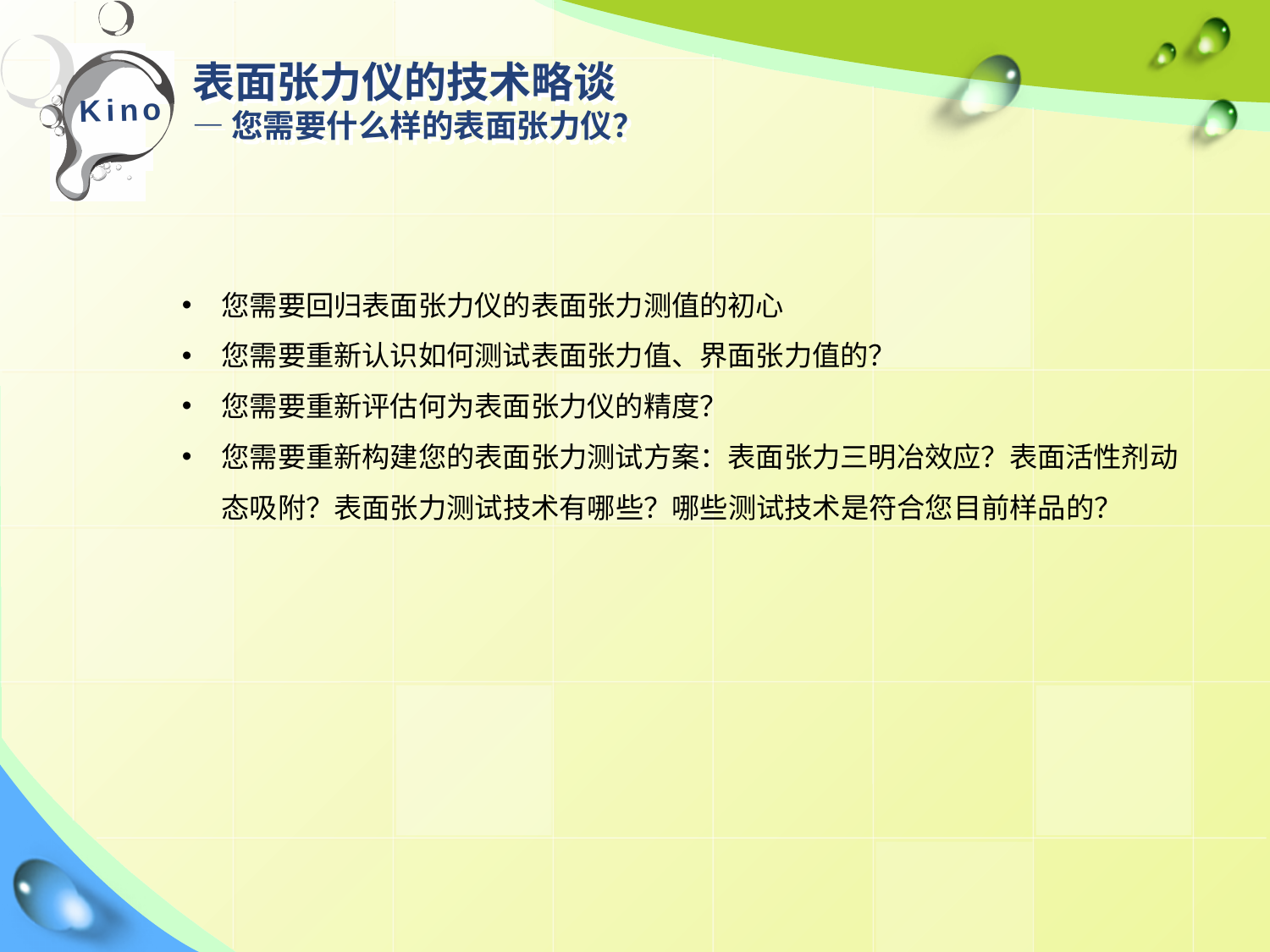

# 表面张力仪的技术略谈 — 您需要什么样的表面张力仪？
您需要回归表面张力仪的表面张力测值的初心
您需要重新认识如何测试表面张力值、界面张力值的？
您需要重新评估何为表面张力仪的精度？
您需要重新构建您的表面张力测试方案：表面张力三明冶效应？表面活性剂动态吸附？表面张力测试技术有哪些？哪些测试技术是符合您目前样品的？